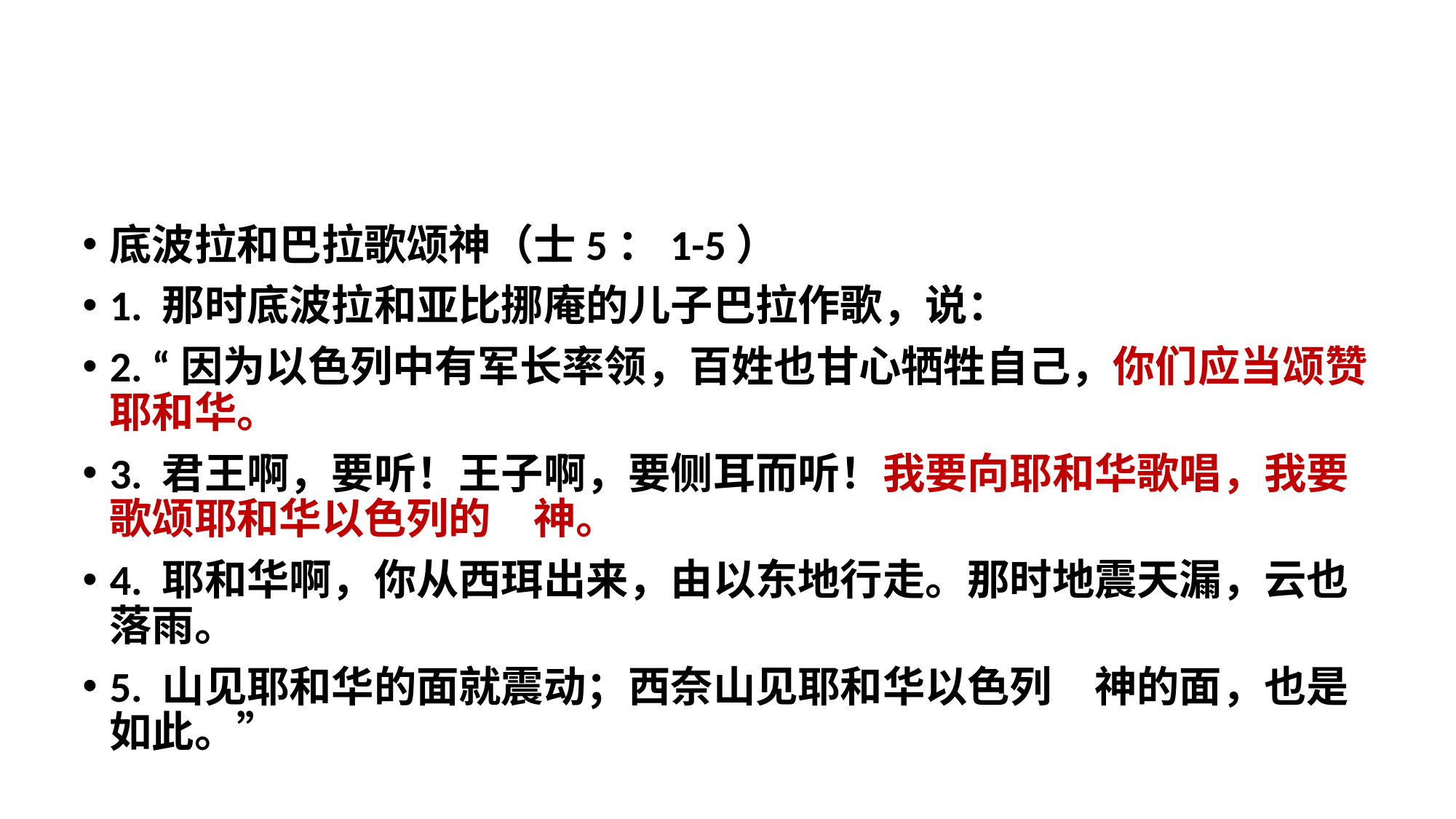

底波拉和巴拉歌颂神（士5：1-5）
1. 那时底波拉和亚比挪庵的儿子巴拉作歌，说：
2. “因为以色列中有军长率领，百姓也甘心牺牲自己，你们应当颂赞耶和华。
3. 君王啊，要听！王子啊，要侧耳而听！我要向耶和华歌唱，我要歌颂耶和华以色列的　神。
4. 耶和华啊，你从西珥出来，由以东地行走。那时地震天漏，云也落雨。
5. 山见耶和华的面就震动；西奈山见耶和华以色列　神的面，也是如此。”